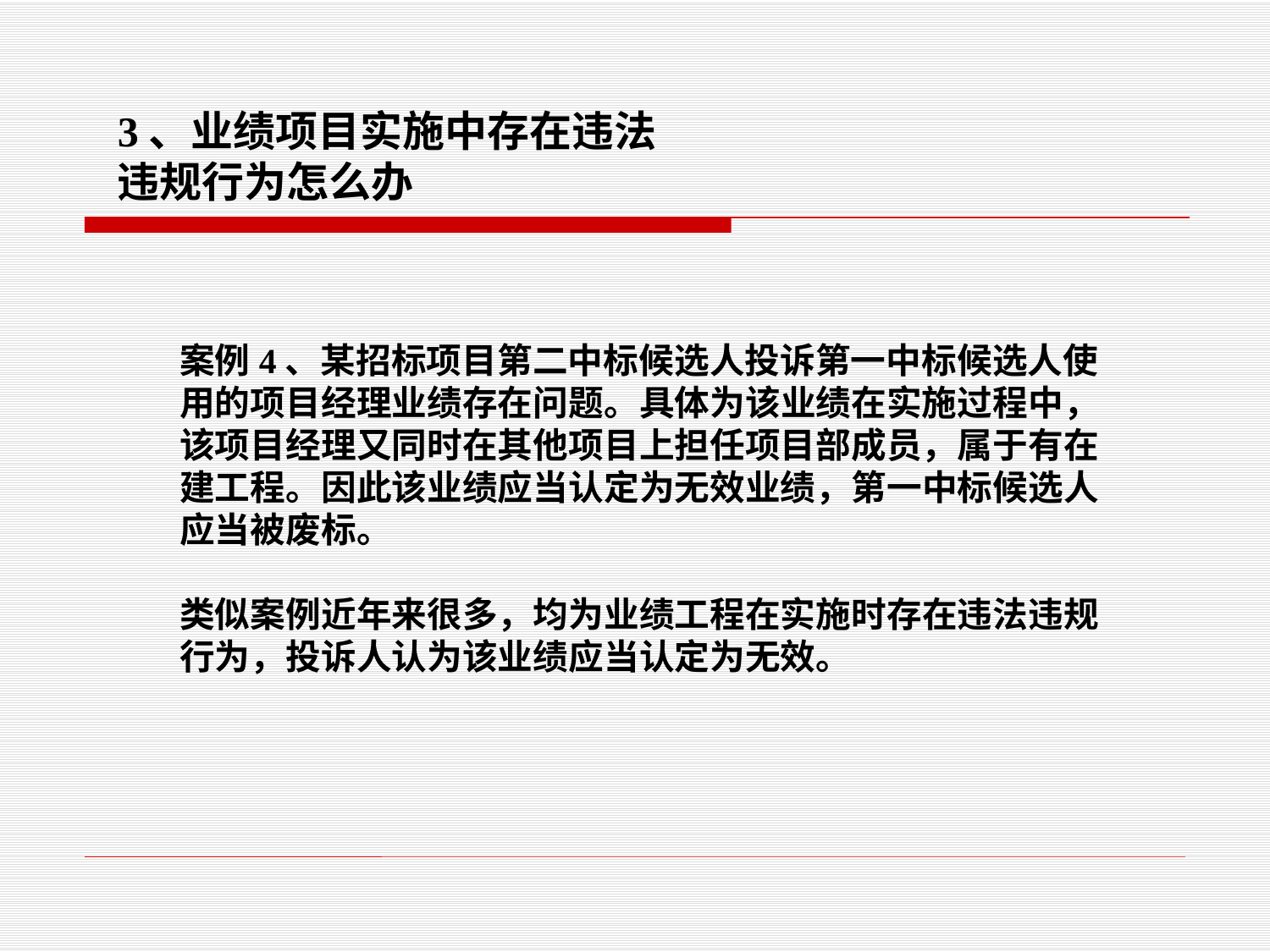

3、业绩项目实施中存在违法违规行为怎么办
案例4、某招标项目第二中标候选人投诉第一中标候选人使用的项目经理业绩存在问题。具体为该业绩在实施过程中，该项目经理又同时在其他项目上担任项目部成员，属于有在建工程。因此该业绩应当认定为无效业绩，第一中标候选人应当被废标。

类似案例近年来很多，均为业绩工程在实施时存在违法违规行为，投诉人认为该业绩应当认定为无效。